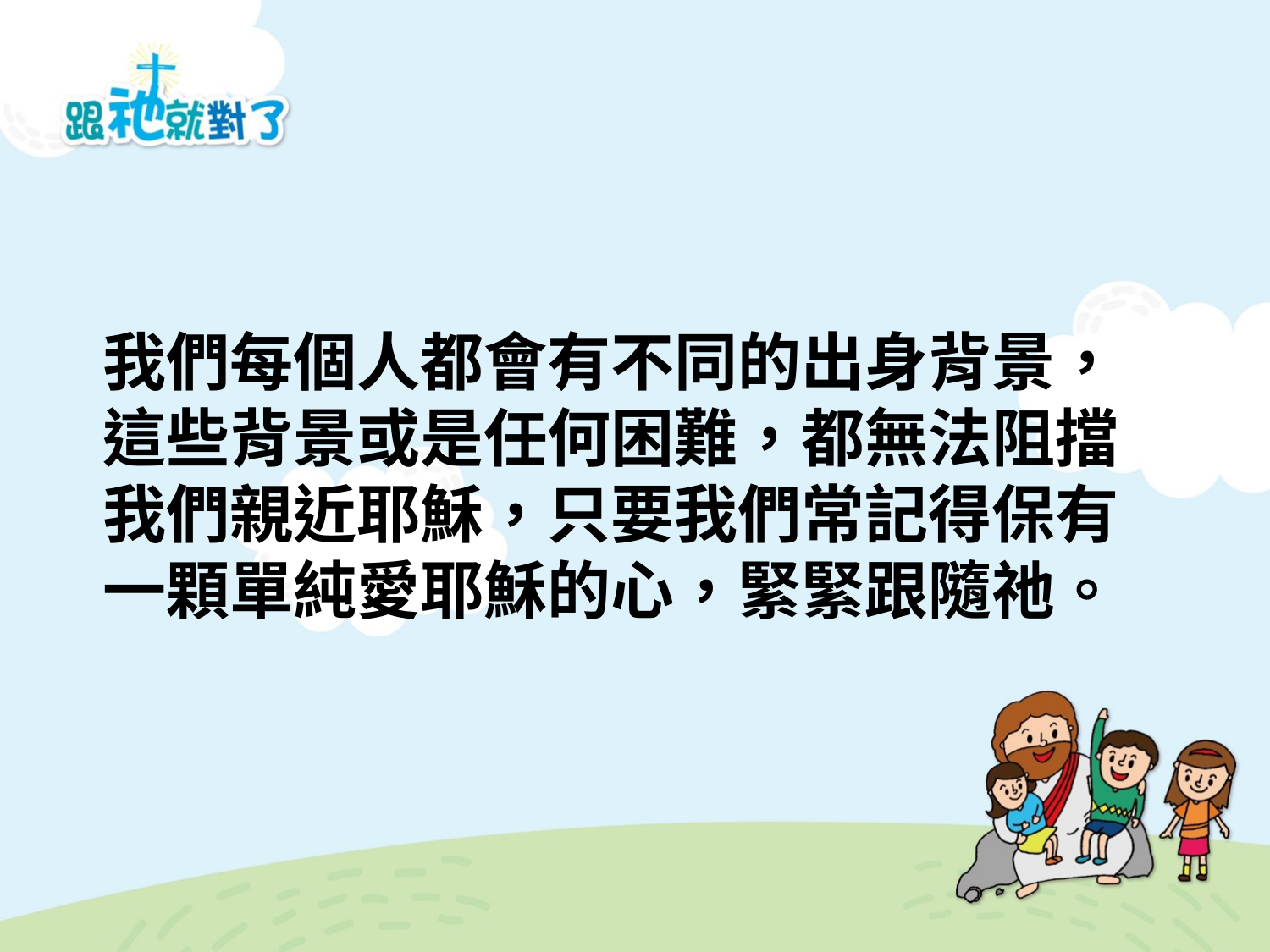

我們每個人都會有不同的出身背景，這些背景或是任何困難，都無法阻擋我們親近耶穌，只要我們常記得保有一顆單純愛耶穌的心，緊緊跟隨祂。